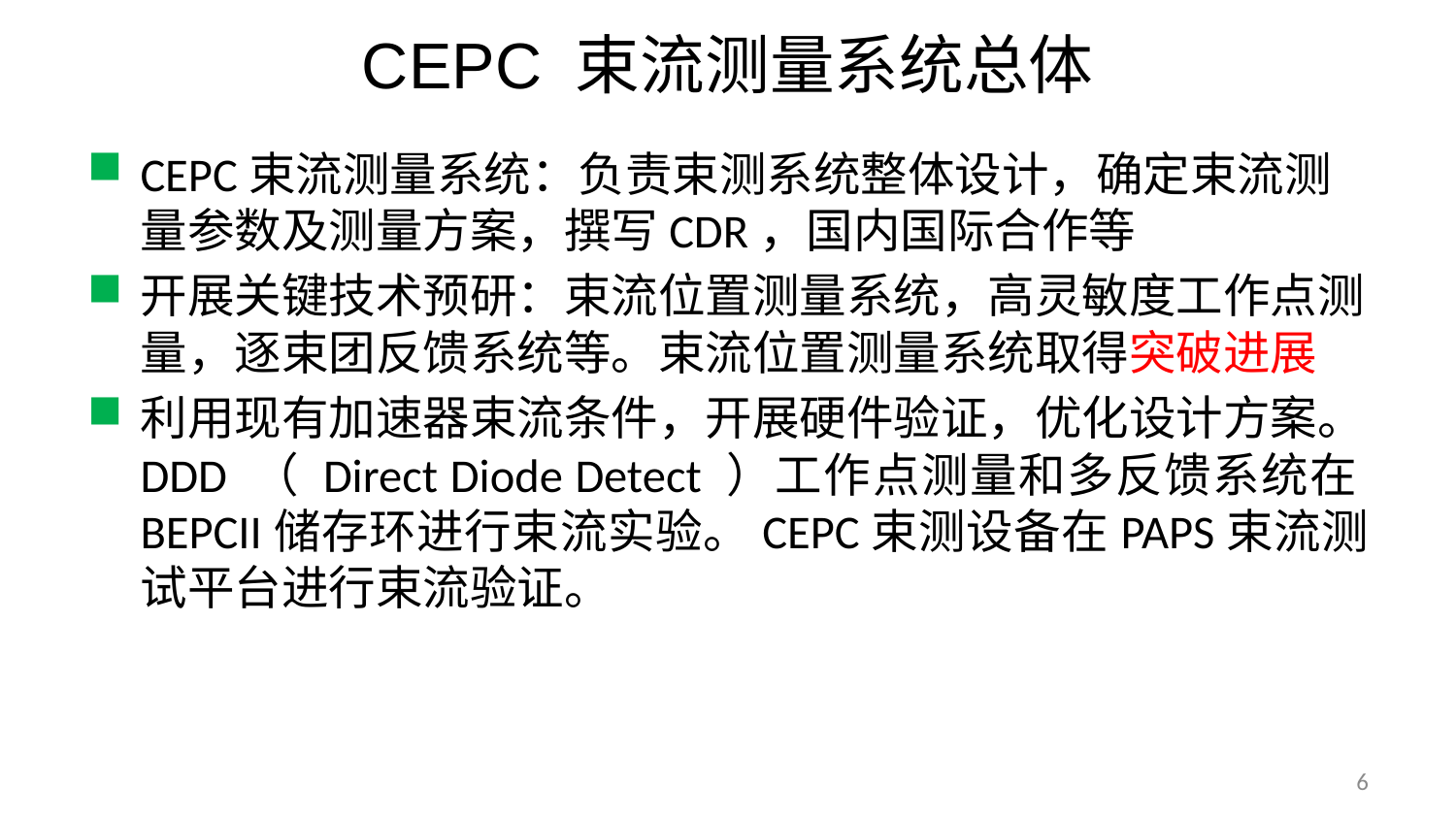

# CEPC 束流测量系统总体
CEPC束流测量系统：负责束测系统整体设计，确定束流测量参数及测量方案，撰写CDR，国内国际合作等
开展关键技术预研：束流位置测量系统，高灵敏度工作点测量，逐束团反馈系统等。束流位置测量系统取得突破进展
利用现有加速器束流条件，开展硬件验证，优化设计方案。DDD （ Direct Diode Detect ）工作点测量和多反馈系统在BEPCII储存环进行束流实验。CEPC束测设备在PAPS束流测试平台进行束流验证。
6